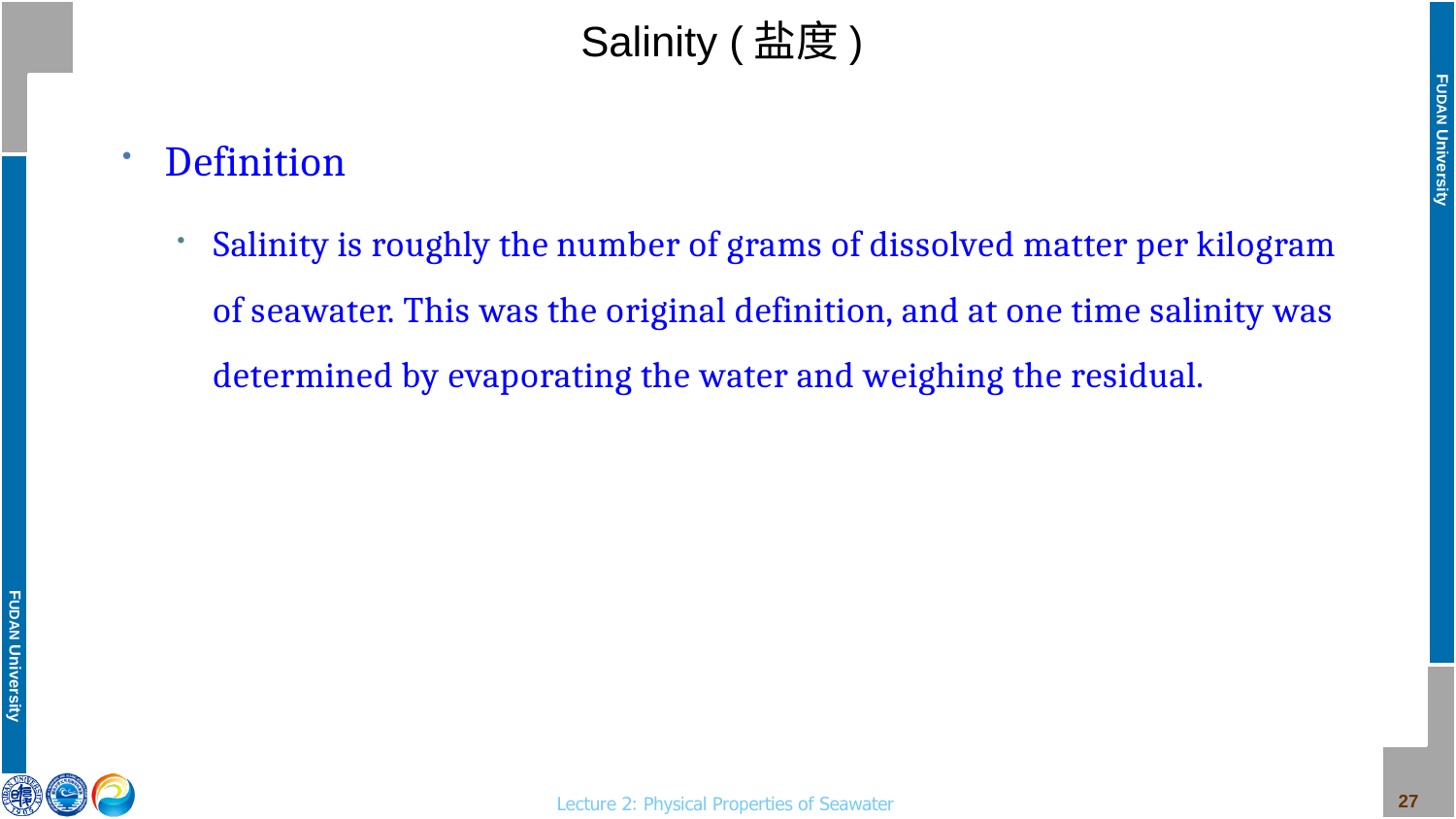

# Salinity (盐度)
Definition
Salinity is roughly the number of grams of dissolved matter per kilogram of seawater. This was the original definition, and at one time salinity was determined by evaporating the water and weighing the residual.